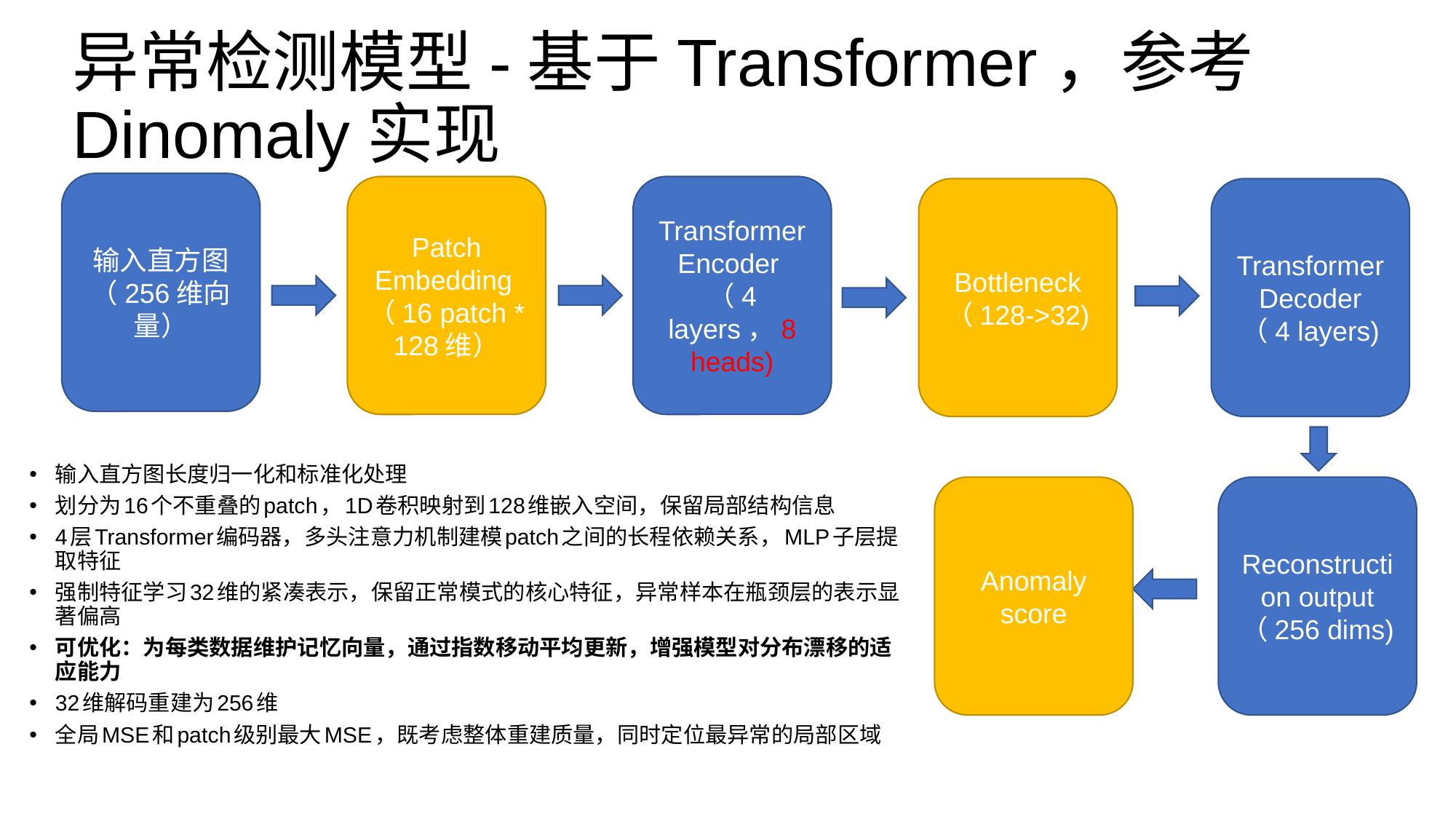

# 异常检测模型-基于Transformer，参考Dinomaly实现
输入直方图
（256维向量）
Patch Embedding（16 patch * 128维）
Transformer Encoder
（4 layers，8 heads)
Bottleneck
（128->32)
Transformer Decoder
（4 layers)

输入直方图长度归一化和标准化处理
划分为16个不重叠的patch，1D卷积映射到128维嵌入空间，保留局部结构信息
4层Transformer编码器，多头注意力机制建模patch之间的长程依赖关系，MLP子层提取特征
强制特征学习32维的紧凑表示，保留正常模式的核心特征，异常样本在瓶颈层的表示显著偏高
可优化：为每类数据维护记忆向量，通过指数移动平均更新，增强模型对分布漂移的适应能力
32维解码重建为256维
全局MSE和patch级别最大MSE，既考虑整体重建质量，同时定位最异常的局部区域
Anomaly score
Reconstruction output
（256 dims)